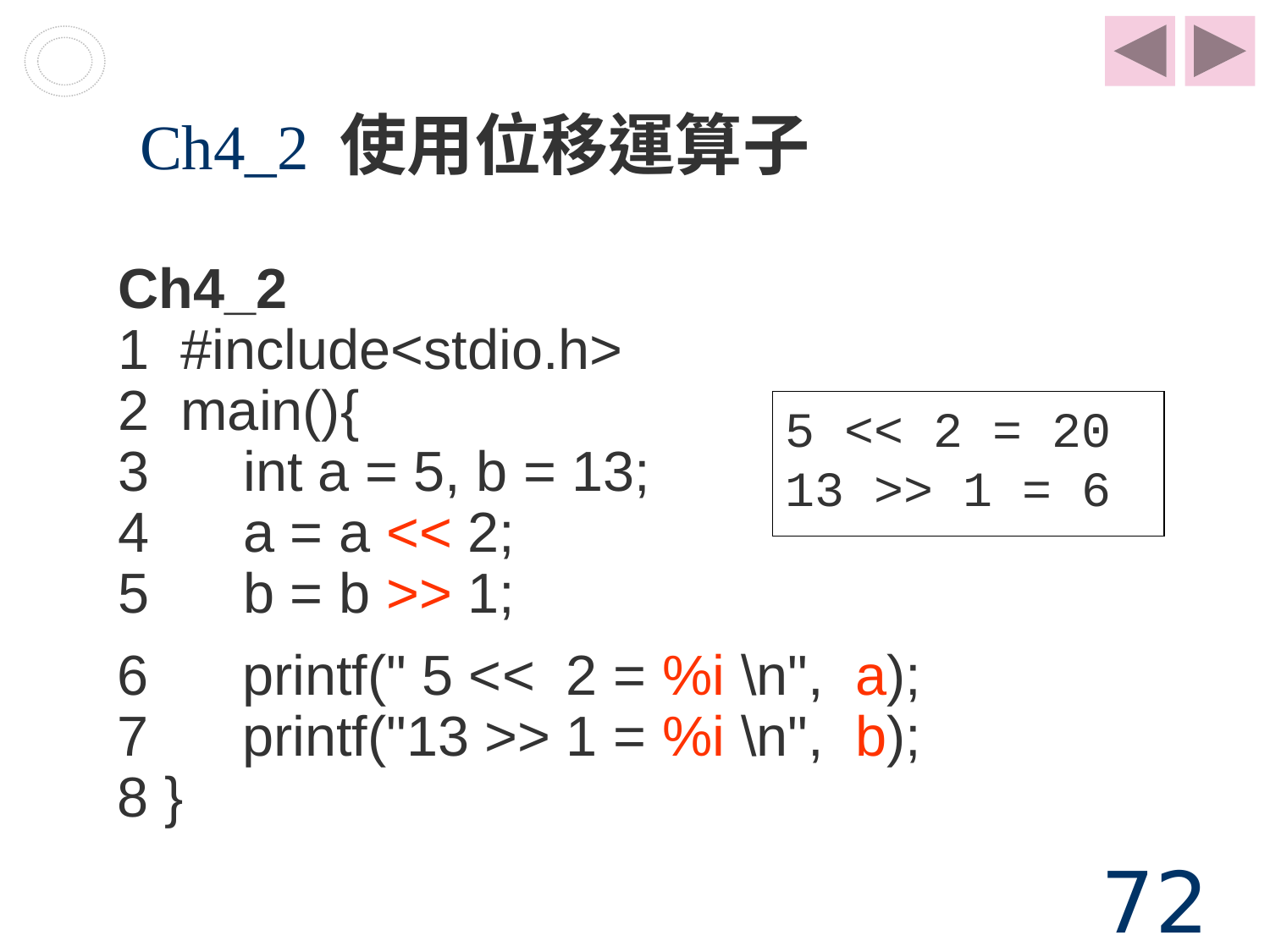

# Ch4_2 使用位移運算子
Ch4_2
1  #include<stdio.h>
2  main(){
3      int a = 5, b = 13;
4      a = a << 2;
5      b = b >> 1;
5 << 2 = 20
13 >> 1 = 6
6      printf(" 5 <<  2 = %i \n",  a);
7      printf("13 >> 1 = %i \n",  b);
8 }
72